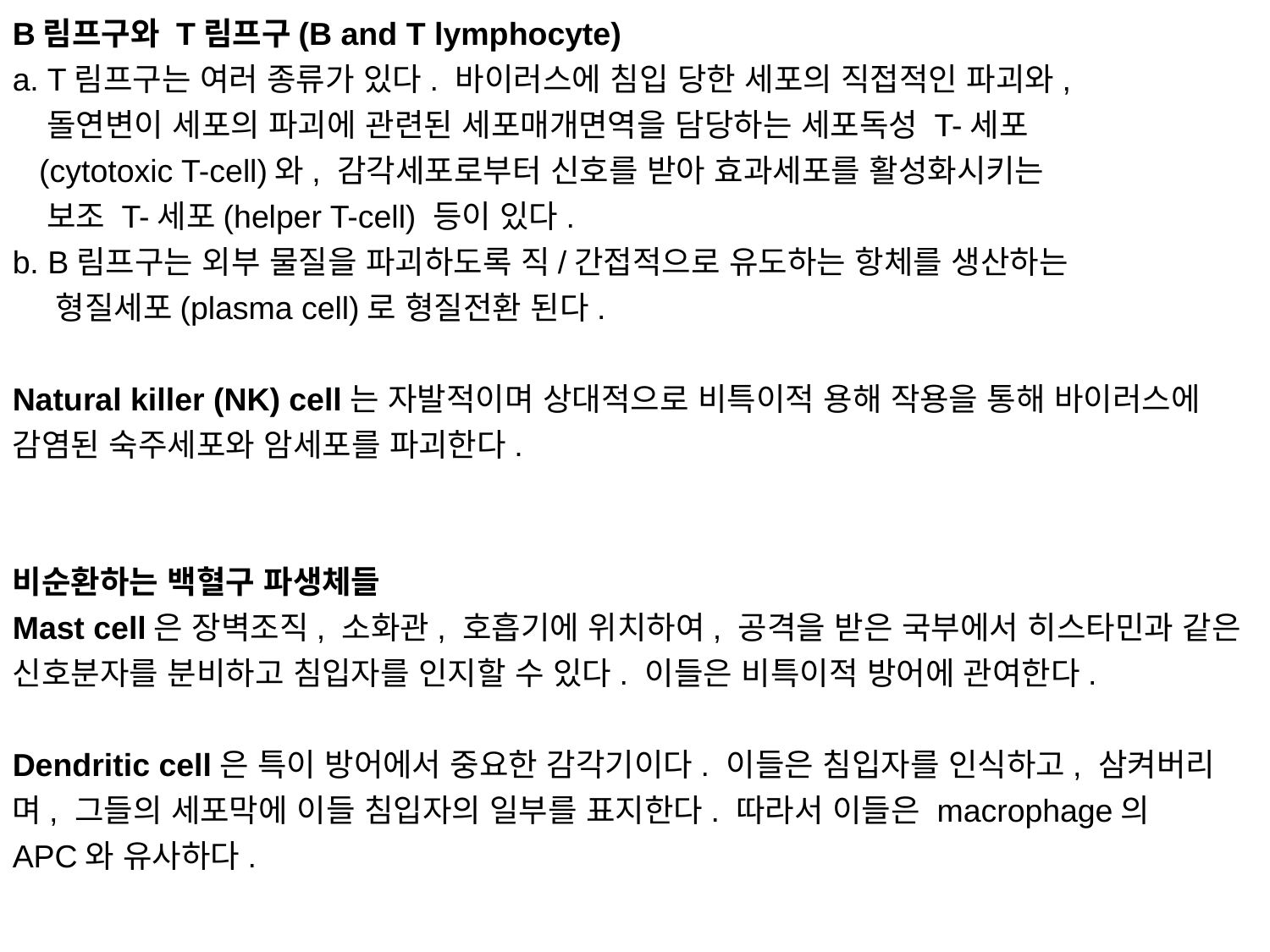

B림프구와 T림프구(B and T lymphocyte)
a. T림프구는 여러 종류가 있다. 바이러스에 침입 당한 세포의 직접적인 파괴와,
   돌연변이 세포의 파괴에 관련된 세포매개면역을 담당하는 세포독성 T-세포
   (cytotoxic T-cell)와, 감각세포로부터 신호를 받아 효과세포를 활성화시키는
   보조 T-세포(helper T-cell) 등이 있다.
b. B림프구는 외부 물질을 파괴하도록 직/간접적으로 유도하는 항체를 생산하는
    형질세포(plasma cell)로 형질전환 된다.

Natural killer (NK) cell는 자발적이며 상대적으로 비특이적 용해 작용을 통해 바이러스에 감염된 숙주세포와 암세포를 파괴한다.

비순환하는 백혈구 파생체들
Mast cell은 장벽조직, 소화관, 호흡기에 위치하여, 공격을 받은 국부에서 히스타민과 같은 신호분자를 분비하고 침입자를 인지할 수 있다. 이들은 비특이적 방어에 관여한다.

Dendritic cell은 특이 방어에서 중요한 감각기이다. 이들은 침입자를 인식하고, 삼켜버리며, 그들의 세포막에 이들 침입자의 일부를 표지한다. 따라서 이들은 macrophage의
APC와 유사하다.